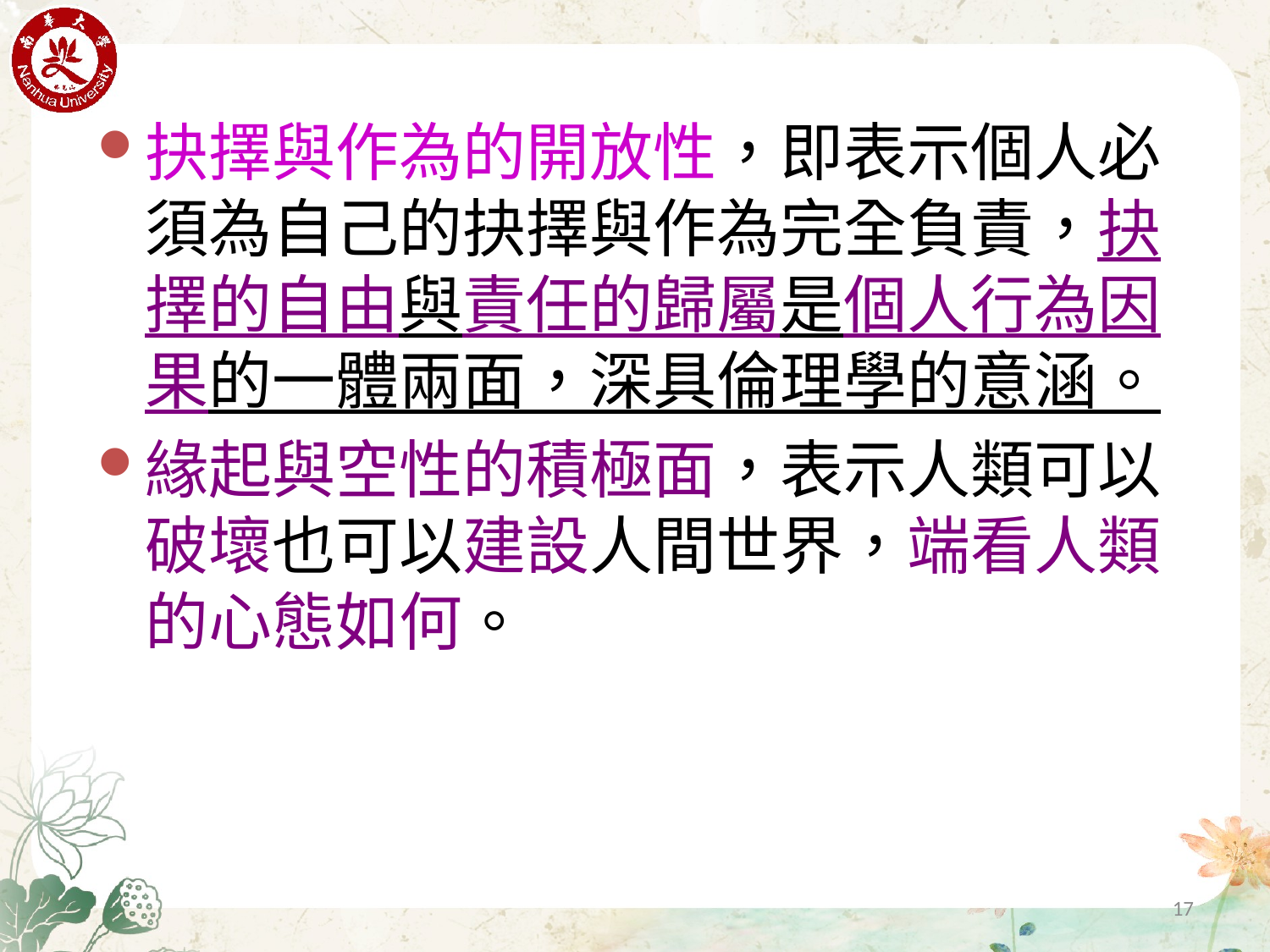

抉擇與作為的開放性，即表示個人必須為自己的抉擇與作為完全負責，抉擇的自由與責任的歸屬是個人行為因果的一體兩面，深具倫理學的意涵。
緣起與空性的積極面，表示人類可以破壞也可以建設人間世界，端看人類的心態如何。
17